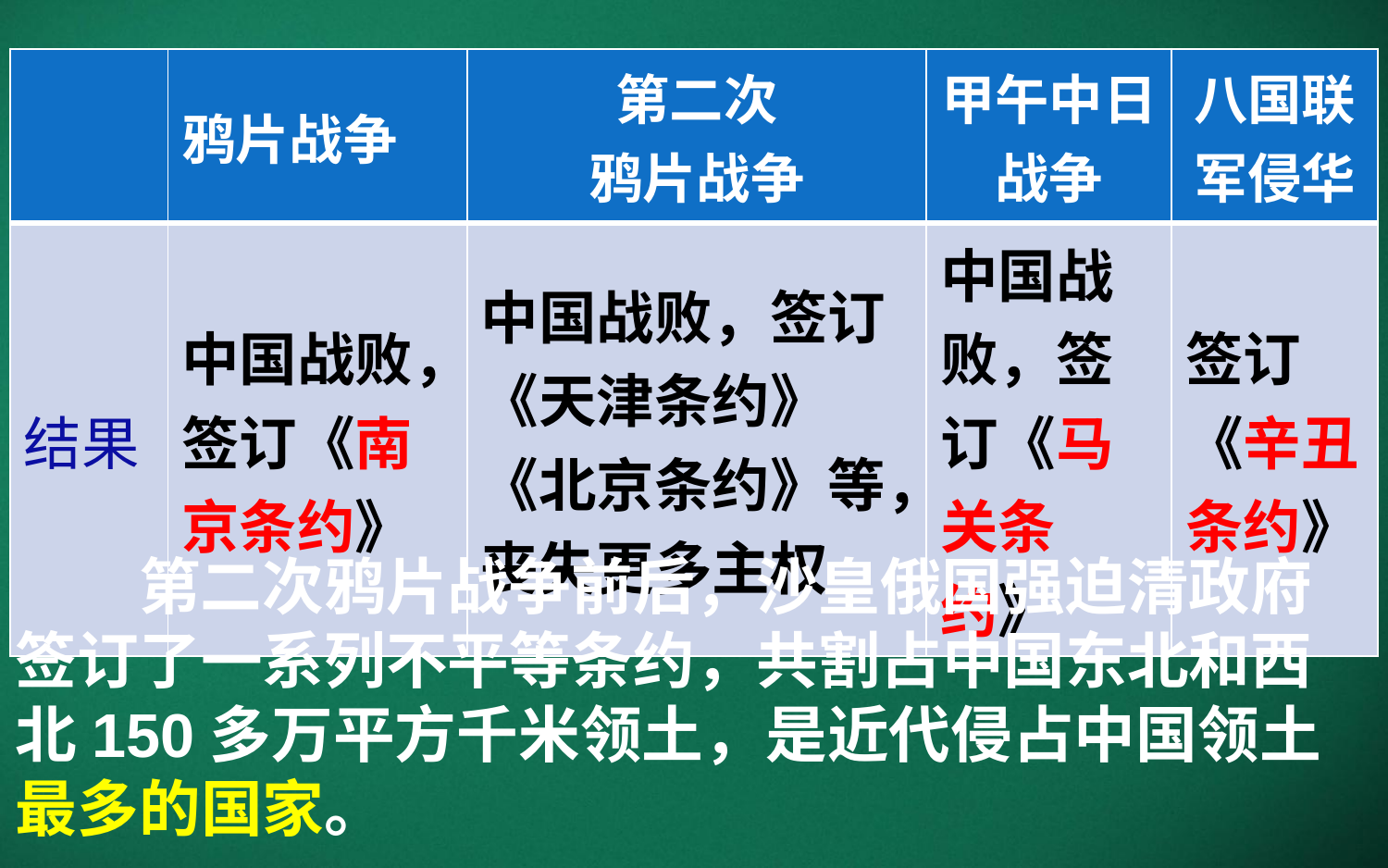

|  | 鸦片战争 | 第二次 鸦片战争 | 甲午中日战争 | 八国联军侵华 |
| --- | --- | --- | --- | --- |
| 结果 | 中国战败，签订《南京条约》 | 中国战败，签订《天津条约》《北京条约》等，丧失更多主权 | 中国战败，签订《马关条约》 | 签订《辛丑条约》 |
第二次鸦片战争前后，沙皇俄国强迫清政府签订了一系列不平等条约，共割占中国东北和西北150多万平方千米领土，是近代侵占中国领土最多的国家。